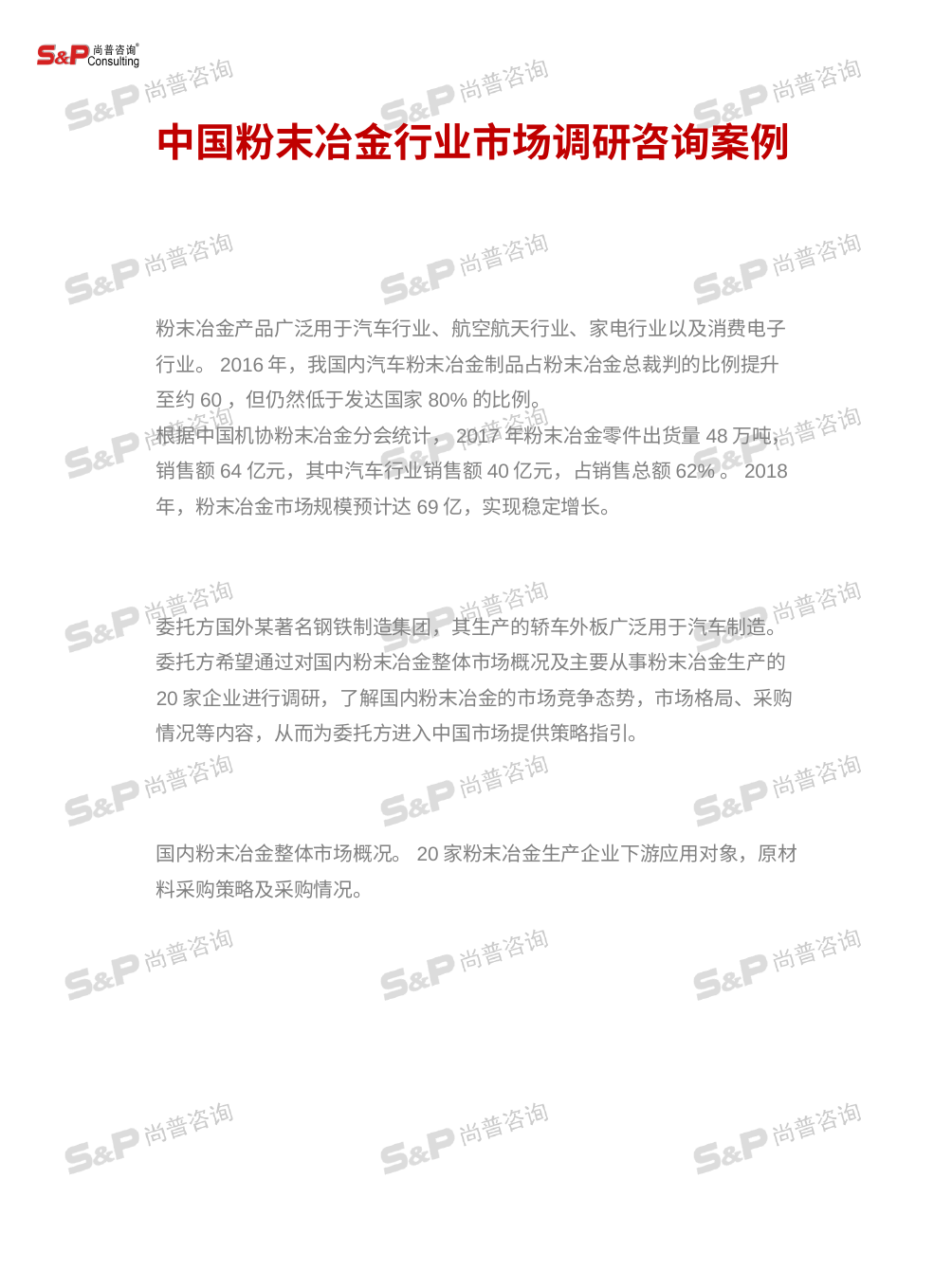

中国粉末冶金行业市场调研咨询案例

粉末冶金产品广泛用于汽车行业、航空航天行业、家电行业以及消费电子行业。2016年，我国内汽车粉末冶金制品占粉末冶金总裁判的比例提升至约60，但仍然低于发达国家80%的比例。
根据中国机协粉末冶金分会统计，2017年粉末冶金零件出货量48万吨，销售额64亿元，其中汽车行业销售额40亿元，占销售总额62%。2018年，粉末冶金市场规模预计达69亿，实现稳定增长。

委托方国外某著名钢铁制造集团，其生产的轿车外板广泛用于汽车制造。委托方希望通过对国内粉末冶金整体市场概况及主要从事粉末冶金生产的20家企业进行调研，了解国内粉末冶金的市场竞争态势，市场格局、采购情况等内容，从而为委托方进入中国市场提供策略指引。

国内粉末冶金整体市场概况。20家粉末冶金生产企业下游应用对象，原材料采购策略及采购情况。